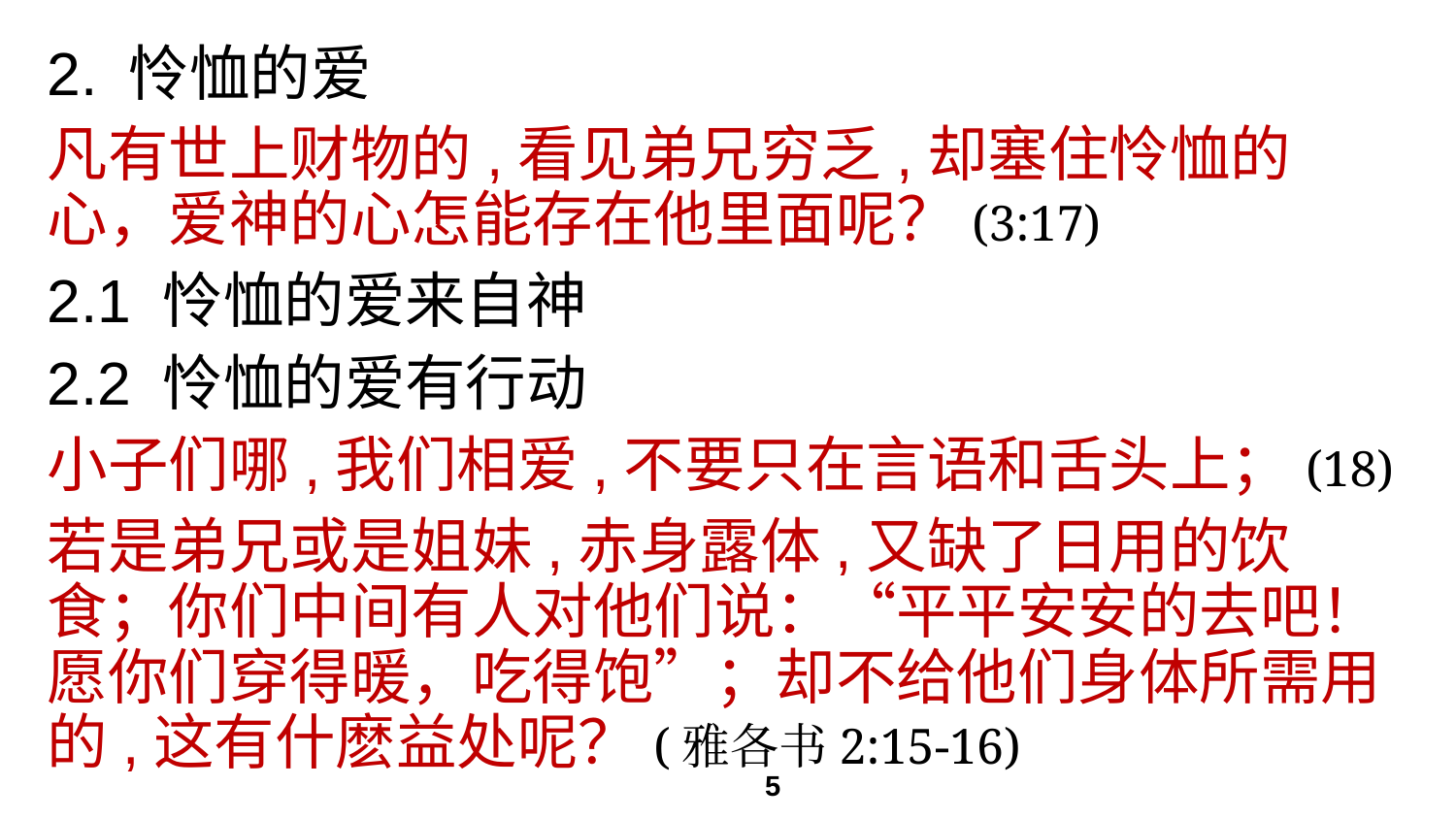

# 2. 怜恤的爱
凡有世上财物的,看见弟兄穷乏,却塞住怜恤的心，爱神的心怎能存在他里面呢？(3:17)
2.1 怜恤的爱来自神
2.2 怜恤的爱有行动
小子们哪,我们相爱,不要只在言语和舌头上；(18)
若是弟兄或是姐妹,赤身露体,又缺了日用的饮食；你们中间有人对他们说：“平平安安的去吧！愿你们穿得暖，吃得饱”；却不给他们身体所需用的,这有什麽益处呢？(雅各书2:15-16)
5